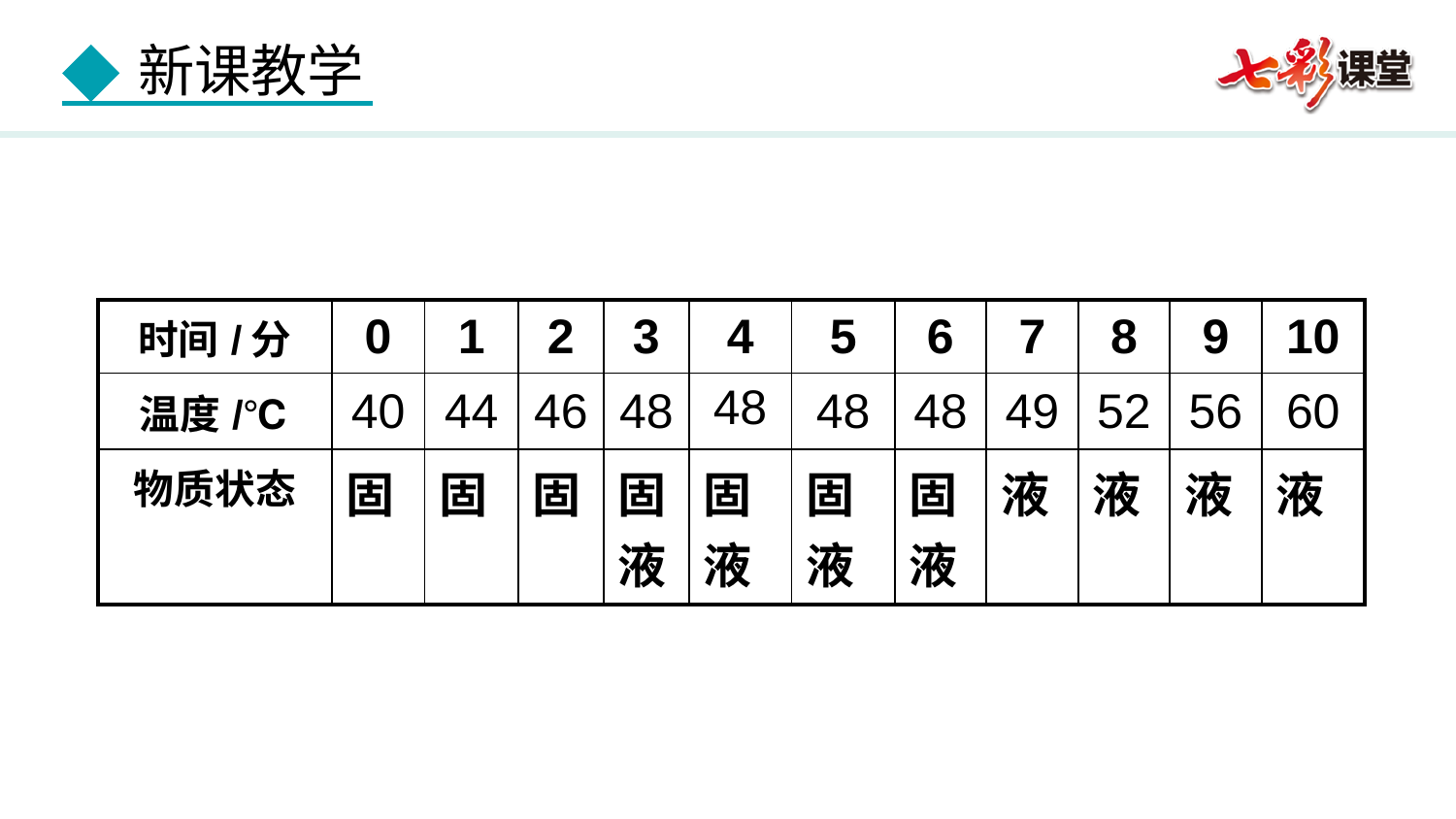

| 时间/分 | 0 | 1 | 2 | 3 | 4 | 5 | 6 | 7 | 8 | 9 | 10 |
| --- | --- | --- | --- | --- | --- | --- | --- | --- | --- | --- | --- |
| 温度/℃ | 40 | 44 | 46 | 48 | 48 | 48 | 48 | 49 | 52 | 56 | 60 |
| 物质状态 | 固 | 固 | 固 | 固液 | 固液 | 固液 | 固液 | 液 | 液 | 液 | 液 |